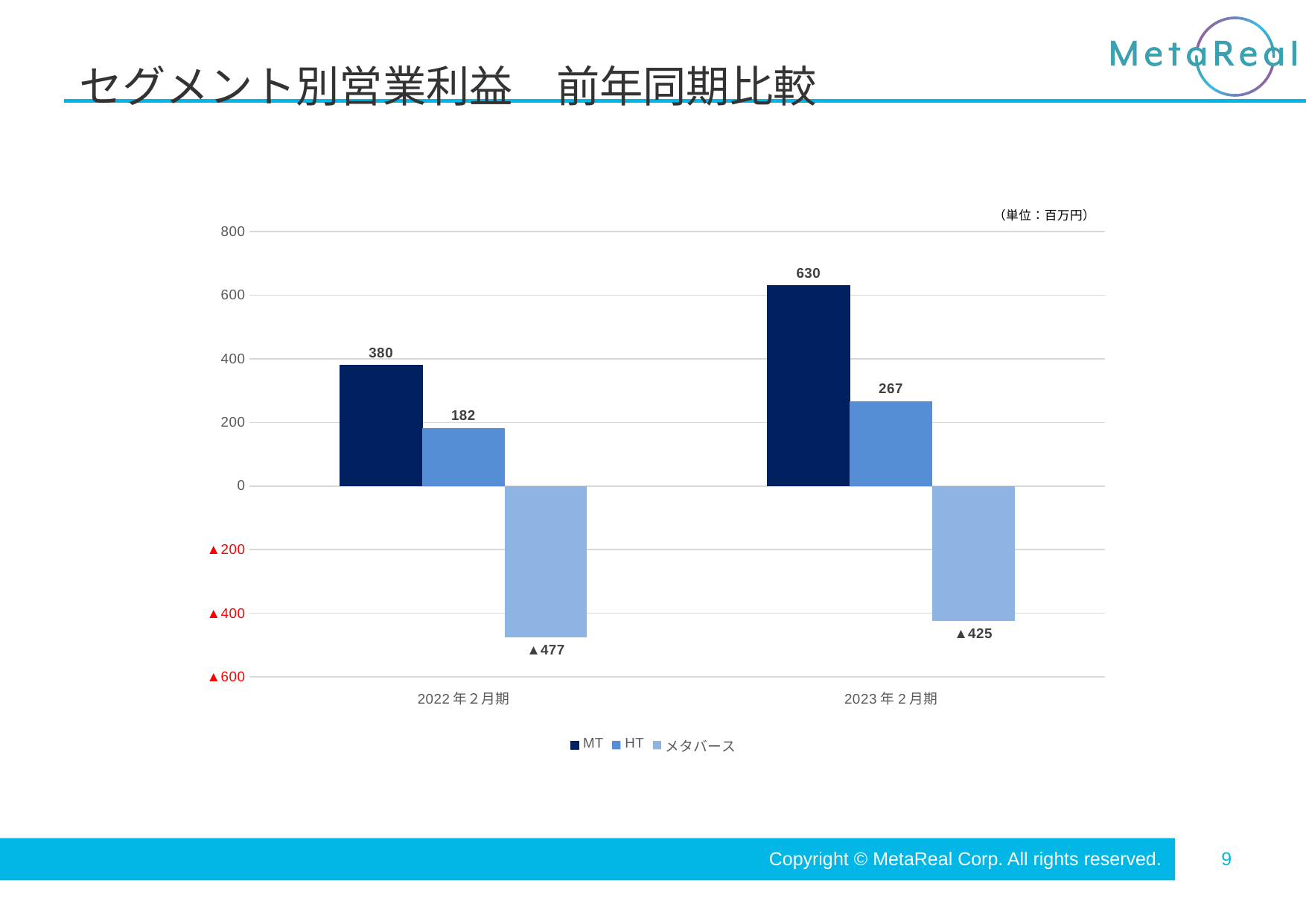

# セグメント別営業利益　前年同期比較

### Chart

| Category | MT | HT | メタバース |
|---|---|---|---|
| 2022年２月期 | 380000000.0 | 182000000.0 | -477000000.0 |
| 2023年2月期 | 630000000.0 | 267000000.0 | -425000000.0 |
Copyright © MetaReal Corp. All rights reserved.
9